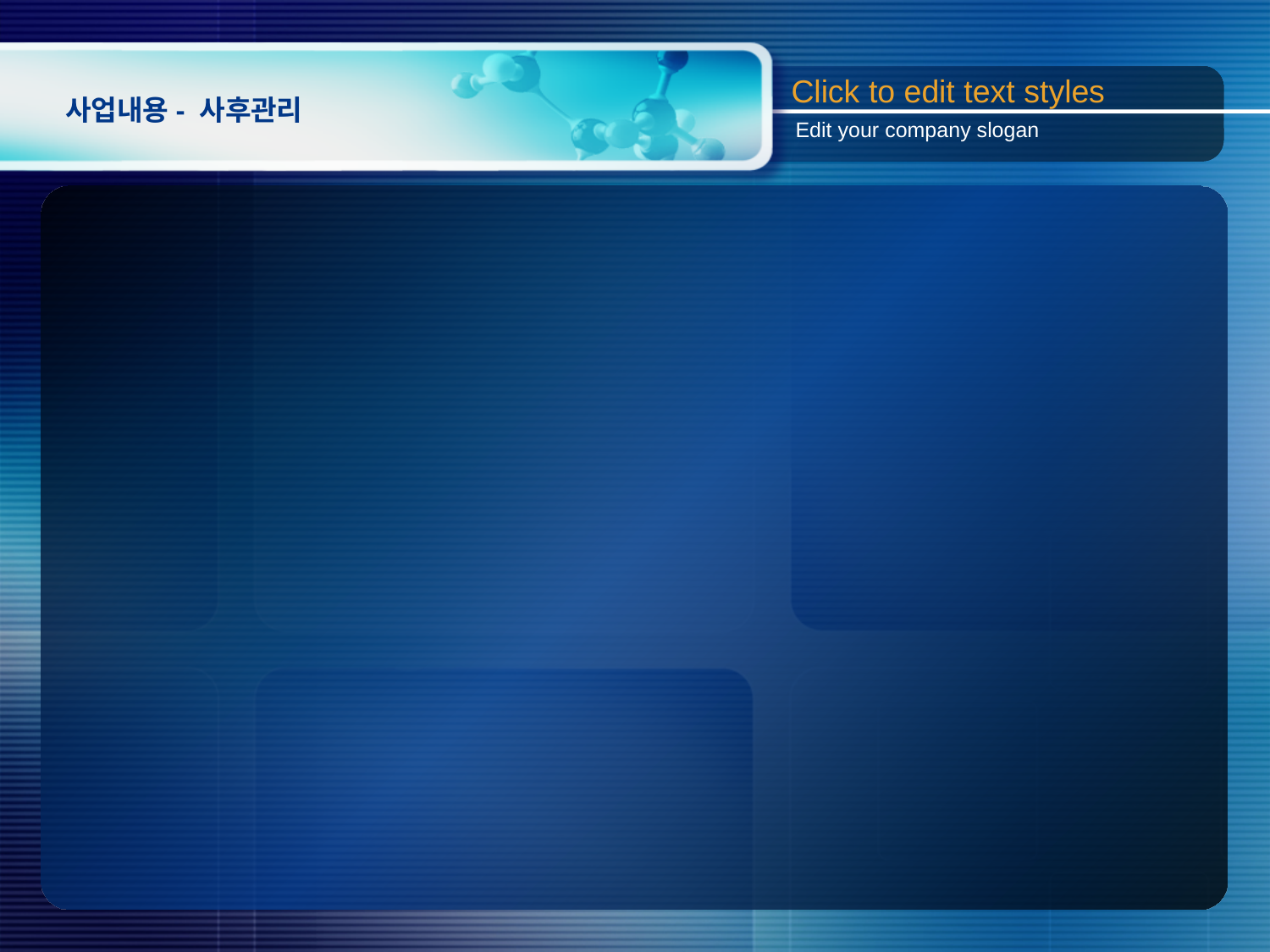

Click to edit text styles
# 사업내용- 사후관리
Edit your company slogan